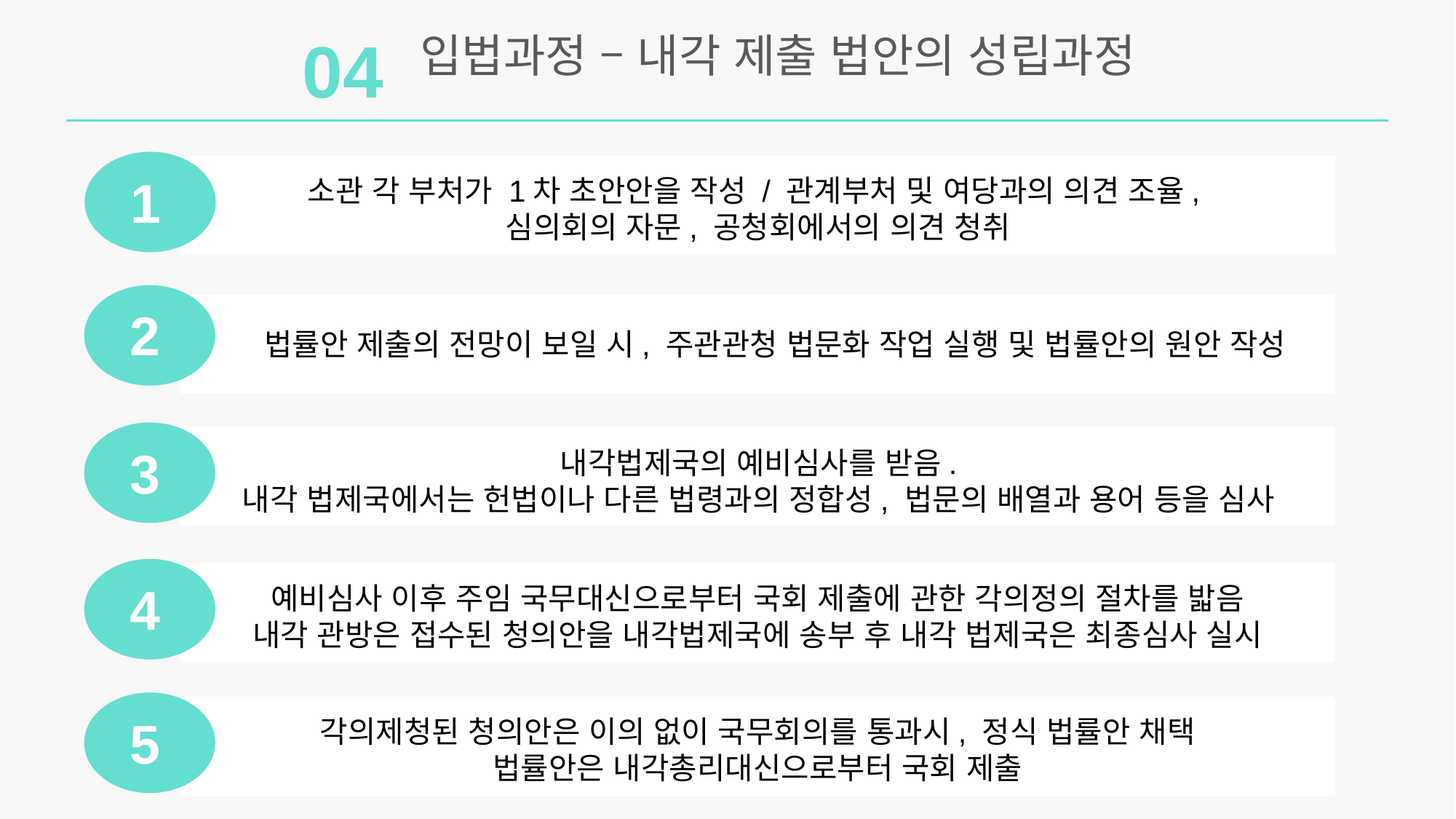

04
 입법과정 – 내각 제출 법안의 성립과정

1
소관 각 부처가 1차 초안안을 작성 / 관계부처 및 여당과의 의견 조율,
심의회의 자문, 공청회에서의 의견 청취

2
법률안 제출의 전망이 보일 시, 주관관청 법문화 작업 실행 및 법률안의 원안 작성

3
내각법제국의 예비심사를 받음.
내각 법제국에서는 헌법이나 다른 법령과의 정합성, 법문의 배열과 용어 등을 심사

4
예비심사 이후 주임 국무대신으로부터 국회 제출에 관한 각의정의 절차를 밟음
내각 관방은 접수된 청의안을 내각법제국에 송부 후 내각 법제국은 최종심사 실시

5
각의제청된 청의안은 이의 없이 국무회의를 통과시, 정식 법률안 채택
법률안은 내각총리대신으로부터 국회 제출